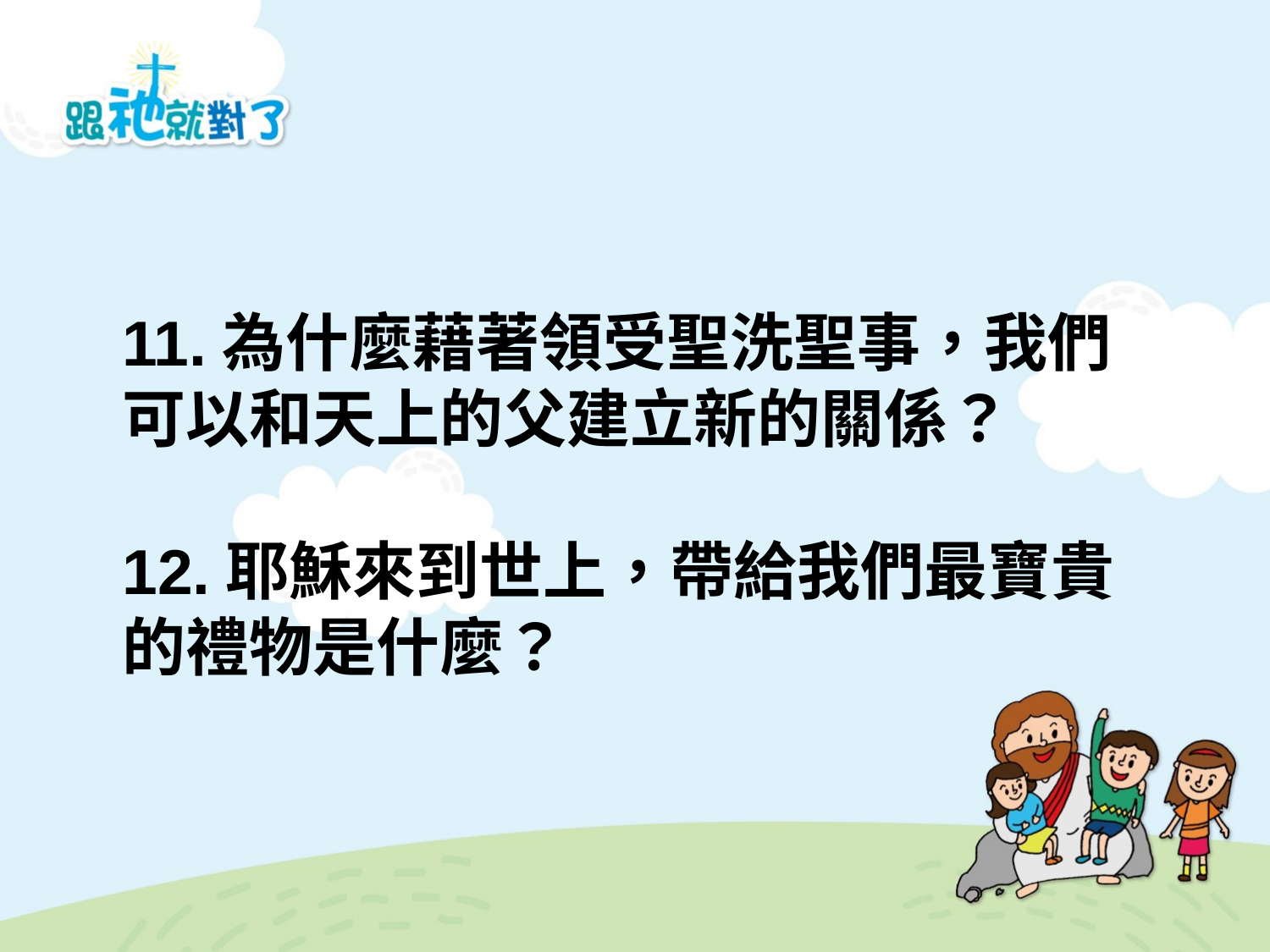

11.為什麼藉著領受聖洗聖事，我們可以和天上的父建立新的關係？

12.耶穌來到世上，帶給我們最寶貴的禮物是什麼？